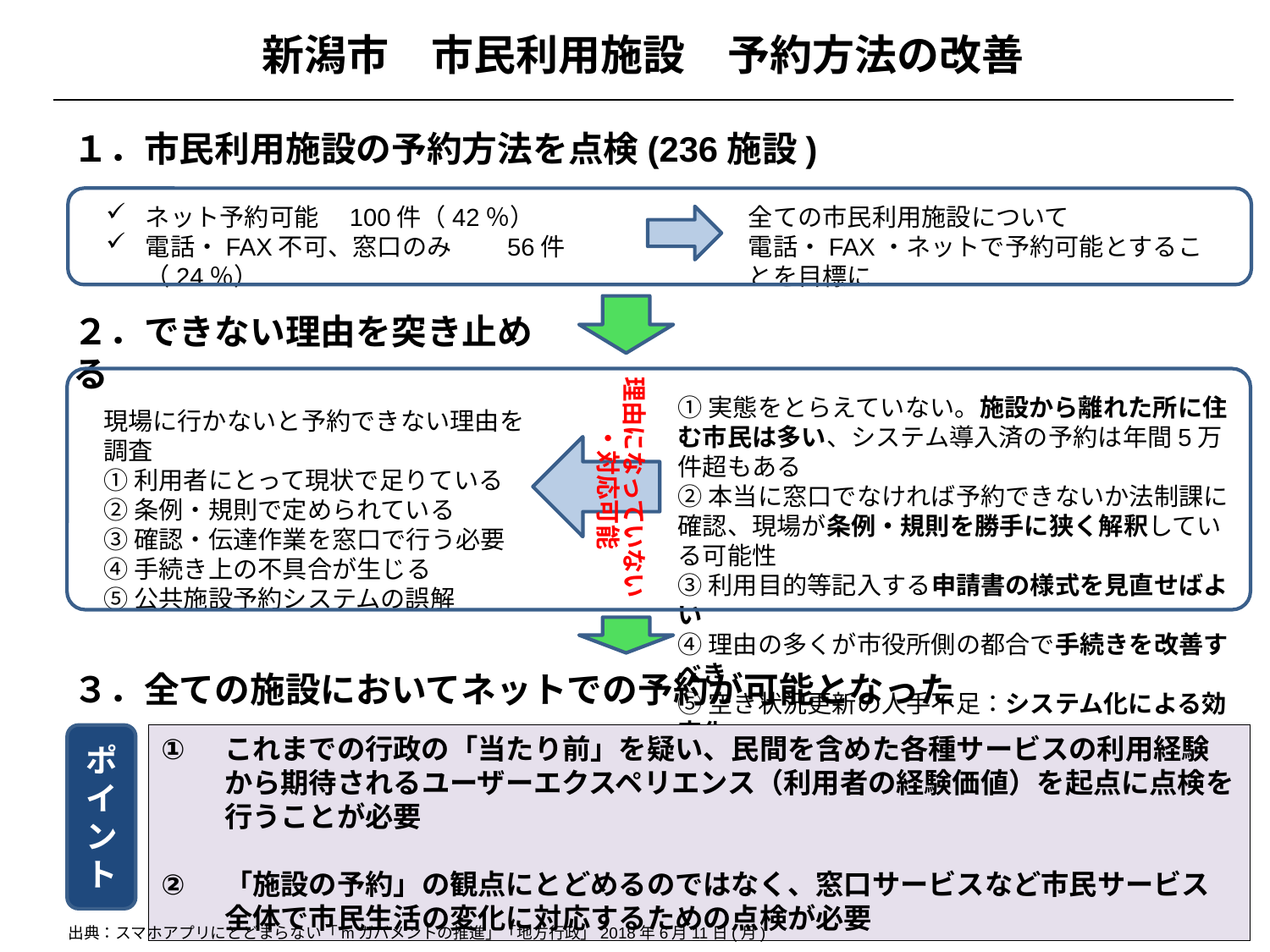

新潟市　市民利用施設　予約方法の改善
１．市民利用施設の予約方法を点検(236施設)

ネット予約可能　100件（42％）
電話・FAX不可、窓口のみ　　56件（24％）
全ての市民利用施設について
電話・FAX・ネットで予約可能とすることを目標に

２．できない理由を突き止める

①実態をとらえていない。施設から離れた所に住む市民は多い、システム導入済の予約は年間5万件超もある
②本当に窓口でなければ予約できないか法制課に確認、現場が条例・規則を勝手に狭く解釈している可能性
③利用目的等記入する申請書の様式を見直せばよい
④理由の多くが市役所側の都合で手続きを改善すべき
⑤空き状況更新の人手不足：システム化による効率化
理由になっていない
・対応可能

現場に行かないと予約できない理由を調査
①利用者にとって現状で足りている
②条例・規則で定められている
③確認・伝達作業を窓口で行う必要
④手続き上の不具合が生じる
⑤公共施設予約システムの誤解

３．全ての施設においてネットでの予約が可能となった
ポイント
これまでの行政の「当たり前」を疑い、民間を含めた各種サービスの利用経験から期待されるユーザーエクスペリエンス（利用者の経験価値）を起点に点検を行うことが必要

「施設の予約」の観点にとどめるのではなく、窓口サービスなど市民サービス全体で市民生活の変化に対応するための点検が必要
22
出典：スマホアプリにとどまらない「mガバメントの推進」「地方行政」2018年6月11日(月)